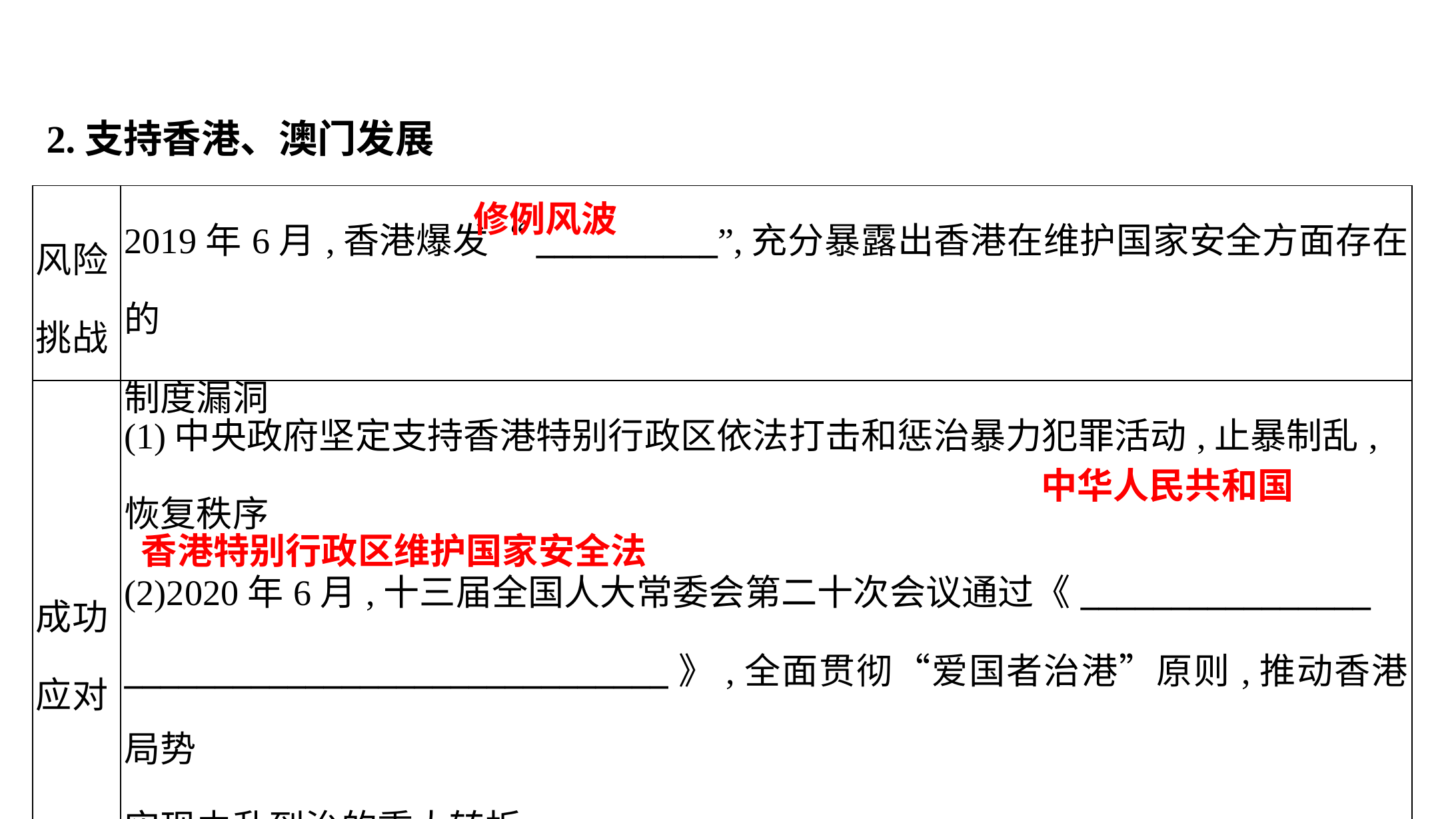

2.支持香港、澳门发展
| 风险 挑战 | 2019年6月,香港爆发“\_\_\_\_\_\_\_\_\_\_”,充分暴露出香港在维护国家安全方面存在的 制度漏洞 |
| --- | --- |
| 成功 应对 | (1)中央政府坚定支持香港特别行政区依法打击和惩治暴力犯罪活动,止暴制乱, 恢复秩序 (2)2020年6月,十三届全国人大常委会第二十次会议通过《\_\_\_\_\_\_\_\_\_\_\_\_\_\_\_\_ \_\_\_\_\_\_\_\_\_\_\_\_\_\_\_\_\_\_\_\_\_\_\_\_\_\_\_\_\_\_》,全面贯彻“爱国者治港”原则,推动香港局势 实现由乱到治的重大转折 (3)国家深入推进粤港澳大湾区建设,支持香港、澳门发展经济、改善民生, 香港、澳门保持了长期稳定发展良好态势 |
修例风波
中华人民共和国
香港特别行政区维护国家安全法